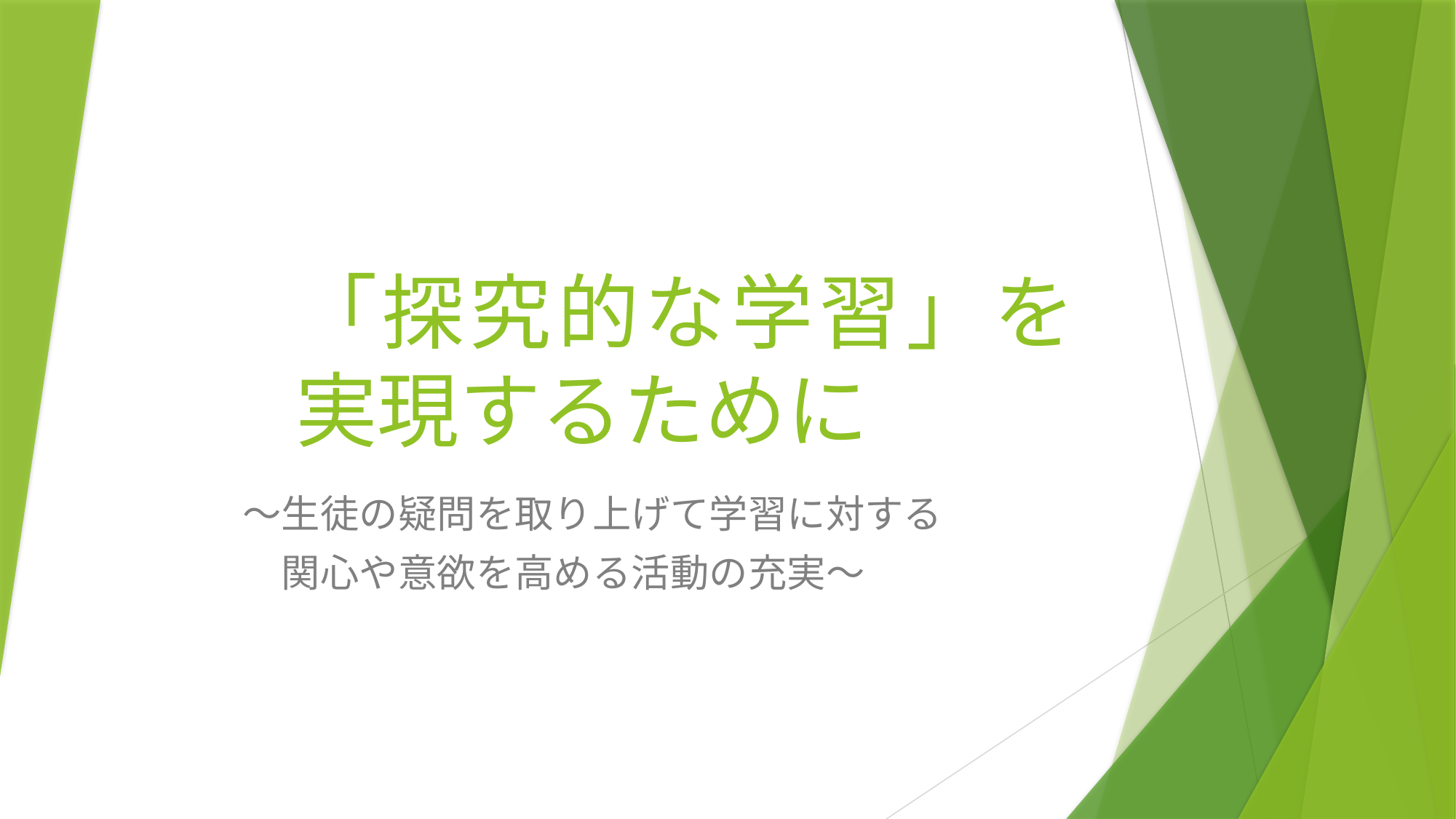

# 「探究的な学習」を実現するために
～生徒の疑問を取り上げて学習に対する
　関心や意欲を高める活動の充実～